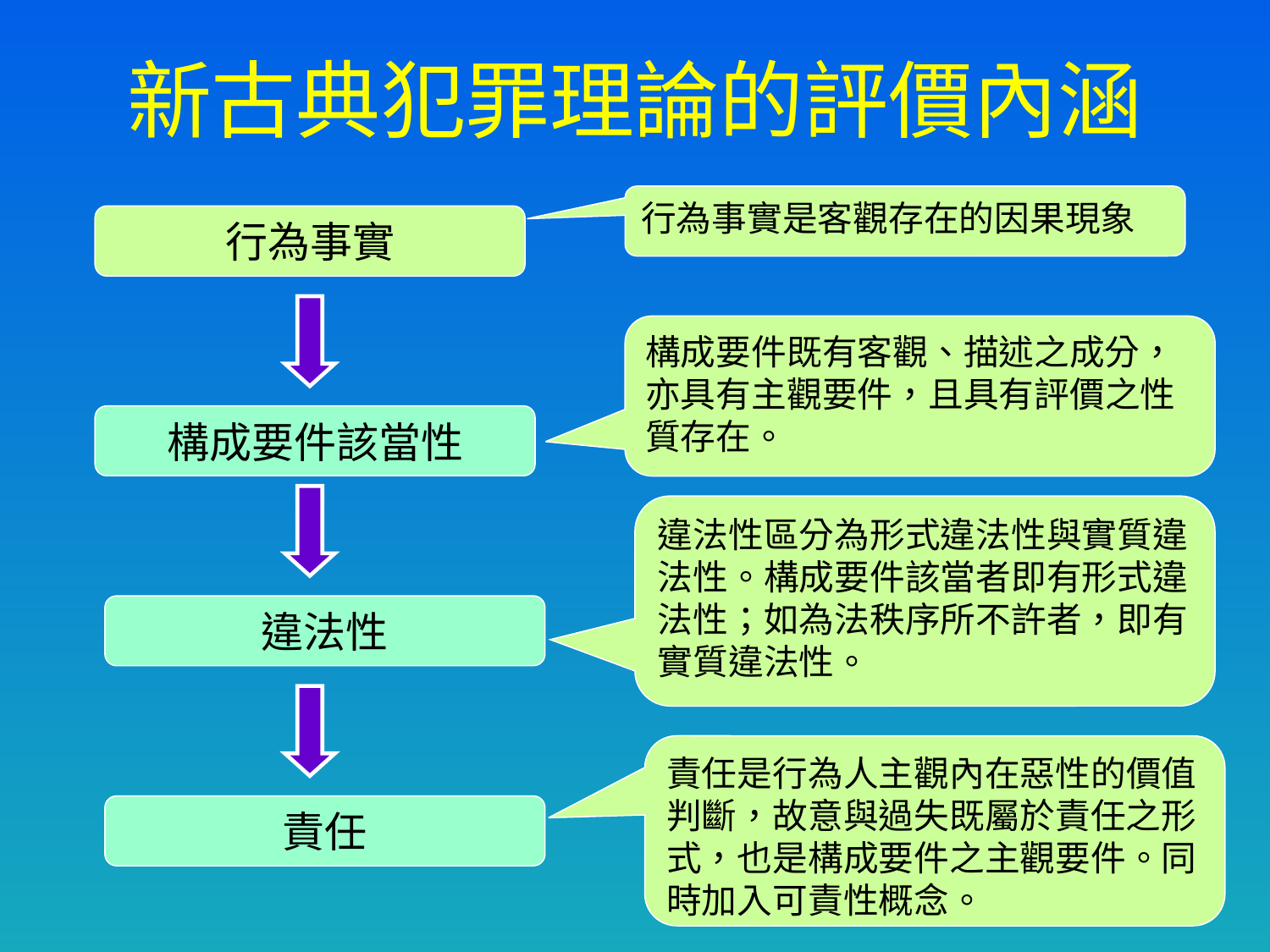

# 新古典犯罪理論的評價內涵
行為事實是客觀存在的因果現象
行為事實

構成要件既有客觀、描述之成分，亦具有主觀要件，且具有評價之性質存在。
構成要件該當性

違法性區分為形式違法性與實質違法性。構成要件該當者即有形式違法性；如為法秩序所不許者，即有實質違法性。
違法性

責任是行為人主觀內在惡性的價值判斷，故意與過失既屬於責任之形式，也是構成要件之主觀要件。同時加入可責性概念。
責任